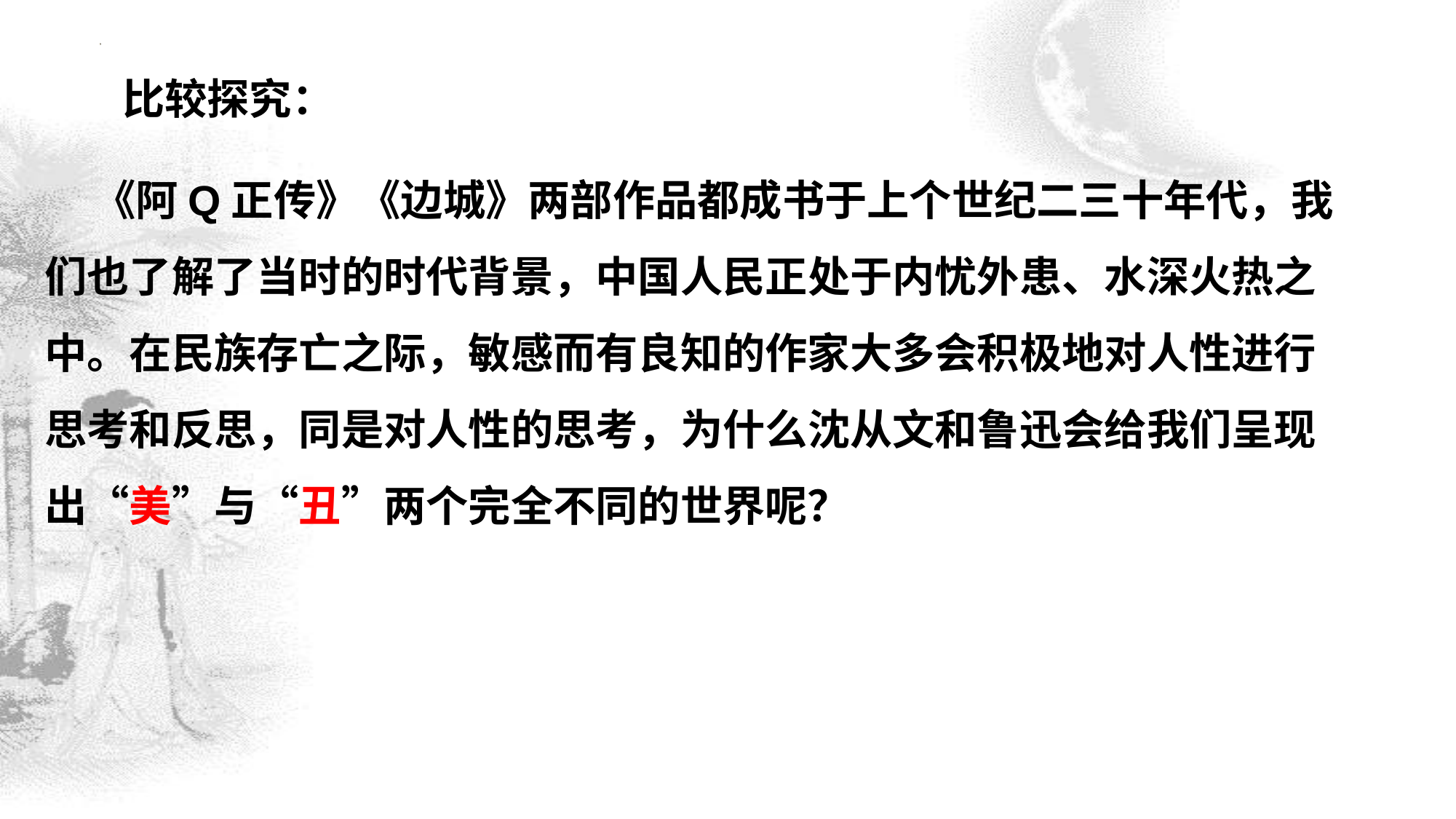

比较探究：
    《阿Q正传》《边城》两部作品都成书于上个世纪二三十年代，我们也了解了当时的时代背景，中国人民正处于内忧外患、水深火热之中。在民族存亡之际，敏感而有良知的作家大多会积极地对人性进行思考和反思，同是对人性的思考，为什么沈从文和鲁迅会给我们呈现出“美”与“丑”两个完全不同的世界呢？